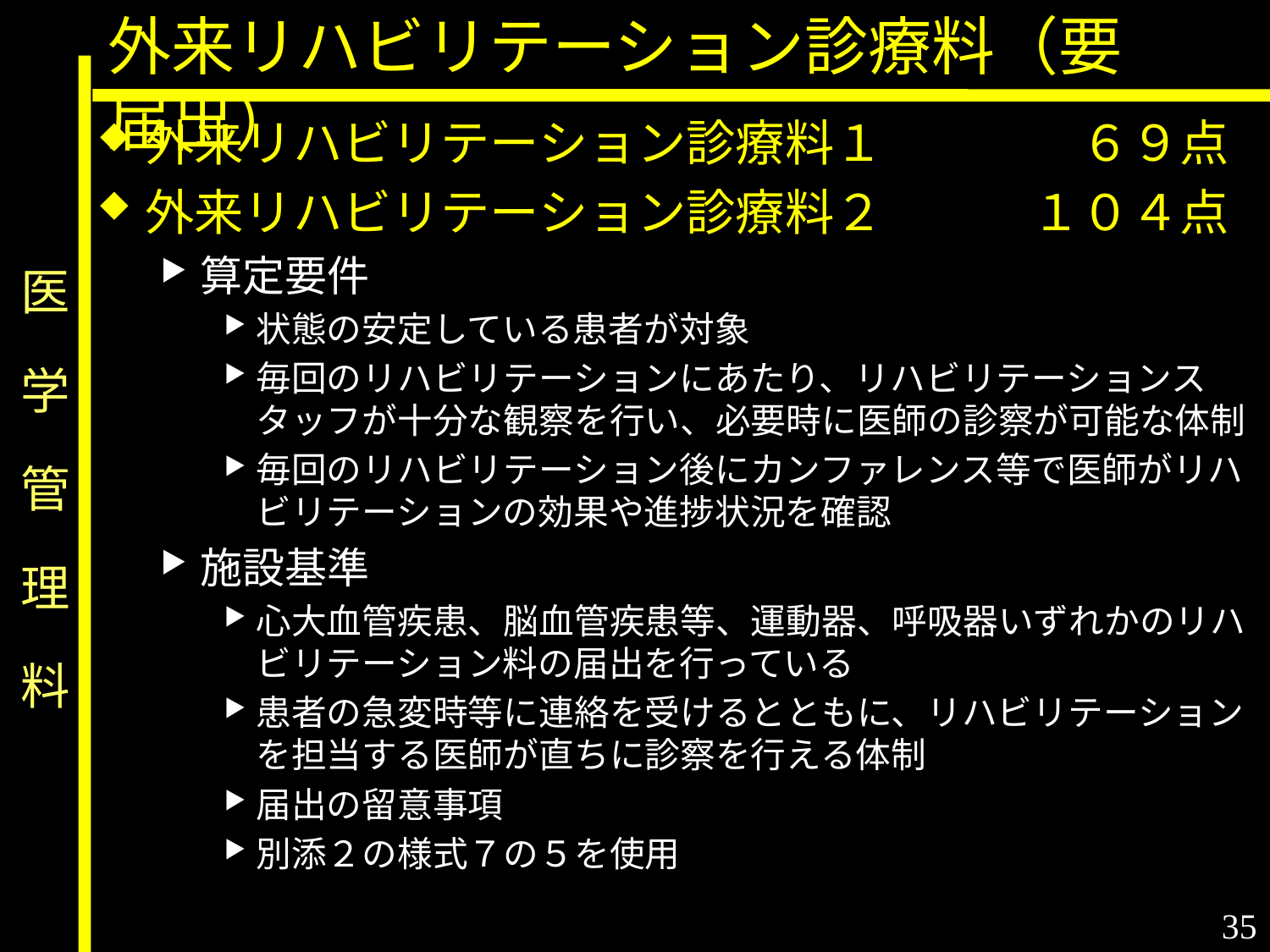

外来リハビリテーション診療料（要届出）

外来リハビリテーション診療料１　　　　６９点
外来リハビリテーション診療料２　　　１０４点
算定要件
状態の安定している患者が対象
毎回のリハビリテーションにあたり、リハビリテーションスタッフが十分な観察を行い、必要時に医師の診察が可能な体制
毎回のリハビリテーション後にカンファレンス等で医師がリハビリテーションの効果や進捗状況を確認
施設基準
心大血管疾患、脳血管疾患等、運動器、呼吸器いずれかのリハビリテーション料の届出を行っている
患者の急変時等に連絡を受けるとともに、リハビリテーションを担当する医師が直ちに診察を行える体制
届出の留意事項
別添２の様式７の５を使用
# 医　学　管　理　料
35